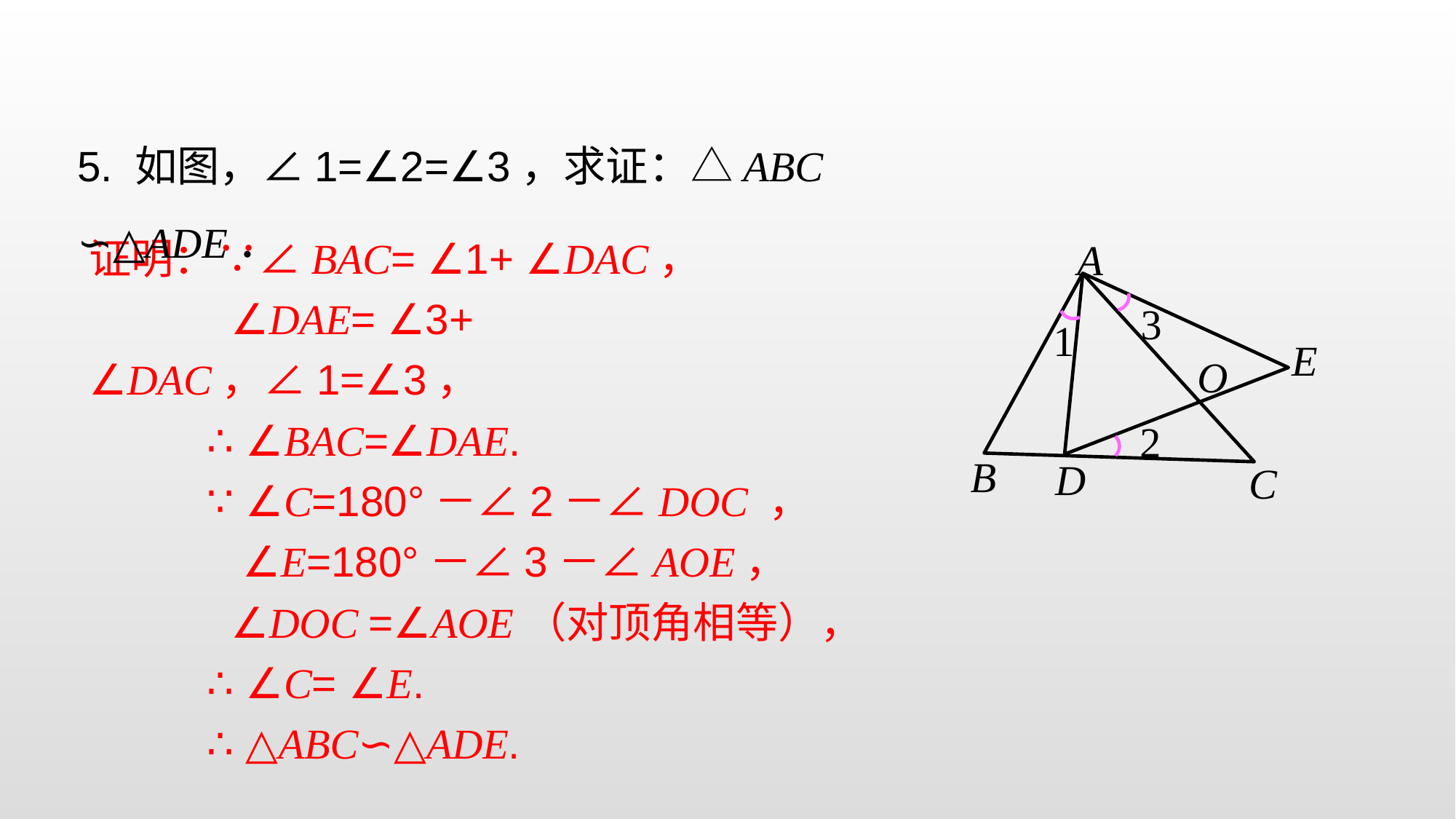

5. 如图，∠1=∠2=∠3，求证：△ABC ∽△ADE．
证明：∵∠BAC= ∠1+ ∠DAC，
            ∠DAE= ∠3+ ∠DAC，∠1=∠3，
          ∴ ∠BAC=∠DAE.
          ∵ ∠C=180°－∠2－∠DOC ，
             ∠E=180°－∠3－∠AOE，
            ∠DOC =∠AOE（对顶角相等），
          ∴ ∠C= ∠E.
          ∴ △ABC∽△ADE.
A

B
D
C
E

3
1
O
2